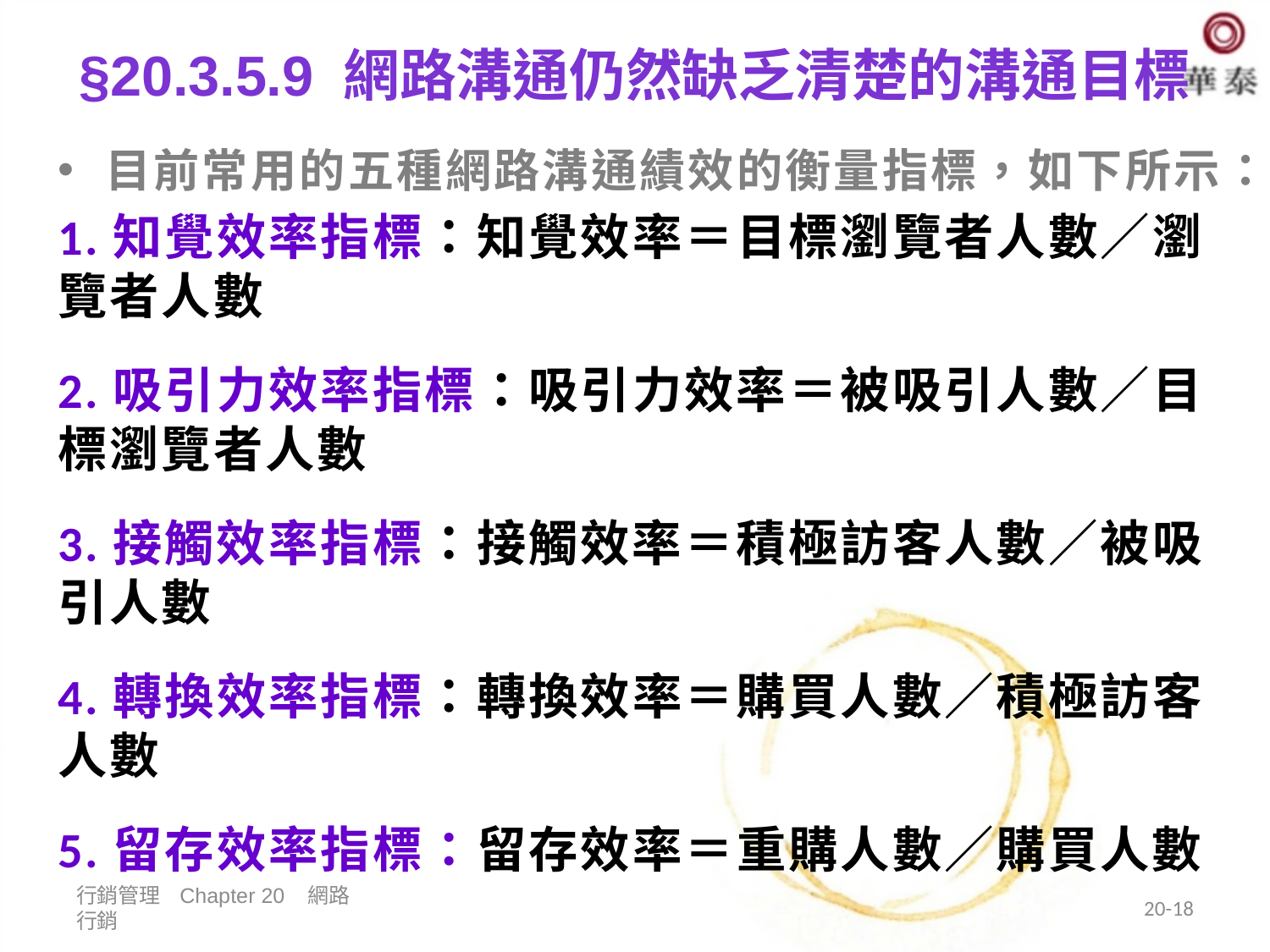

# §20.3.5.9 網路溝通仍然缺乏清楚的溝通目標
目前常用的五種網路溝通績效的衡量指標，如下所示：
1.知覺效率指標：知覺效率＝目標瀏覽者人數／瀏覽者人數

2.吸引力效率指標：吸引力效率＝被吸引人數／目標瀏覽者人數

3.接觸效率指標：接觸效率＝積極訪客人數／被吸引人數

4.轉換效率指標：轉換效率＝購買人數／積極訪客人數

5.留存效率指標：留存效率＝重購人數／購買人數
行銷管理   Chapter 20   網路行銷
20-18